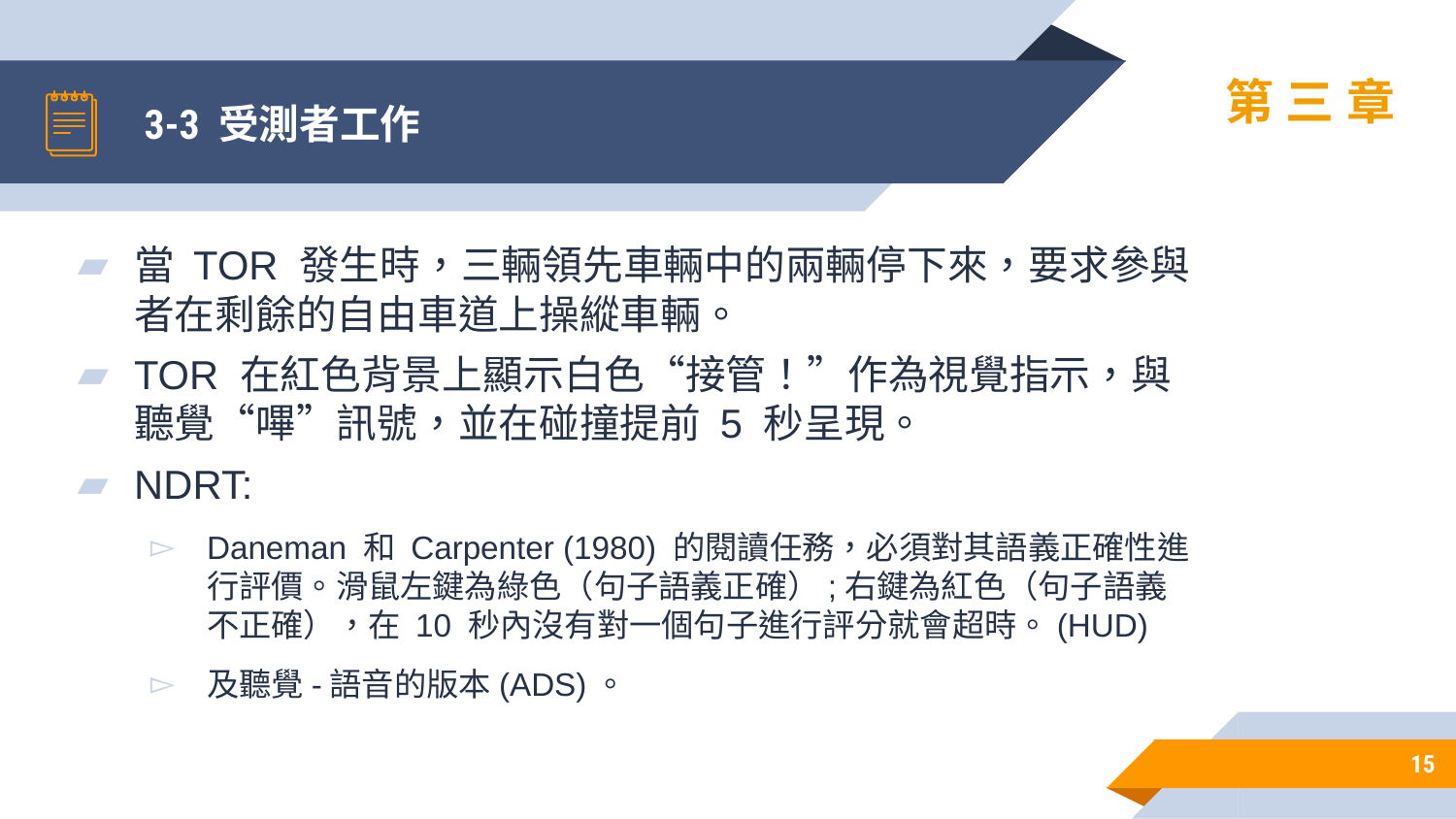

# 3-3 受測者工作
第三章

當 TOR 發生時，三輛領先車輛中的兩輛停下來，要求參與者在剩餘的自由車道上操縱車輛。
TOR 在紅色背景上顯示白色“接管！”作為視覺指示，與聽覺“嗶”訊號，並在碰撞提前 5 秒呈現。
NDRT:
Daneman 和 Carpenter (1980) 的閱讀任務，必須對其語義正確性進行評價。滑鼠左鍵為綠色（句子語義正確）;右鍵為紅色（句子語義不正確），在 10 秒內沒有對一個句子進行評分就會超時。(HUD)
及聽覺-語音的版本(ADS)。

15